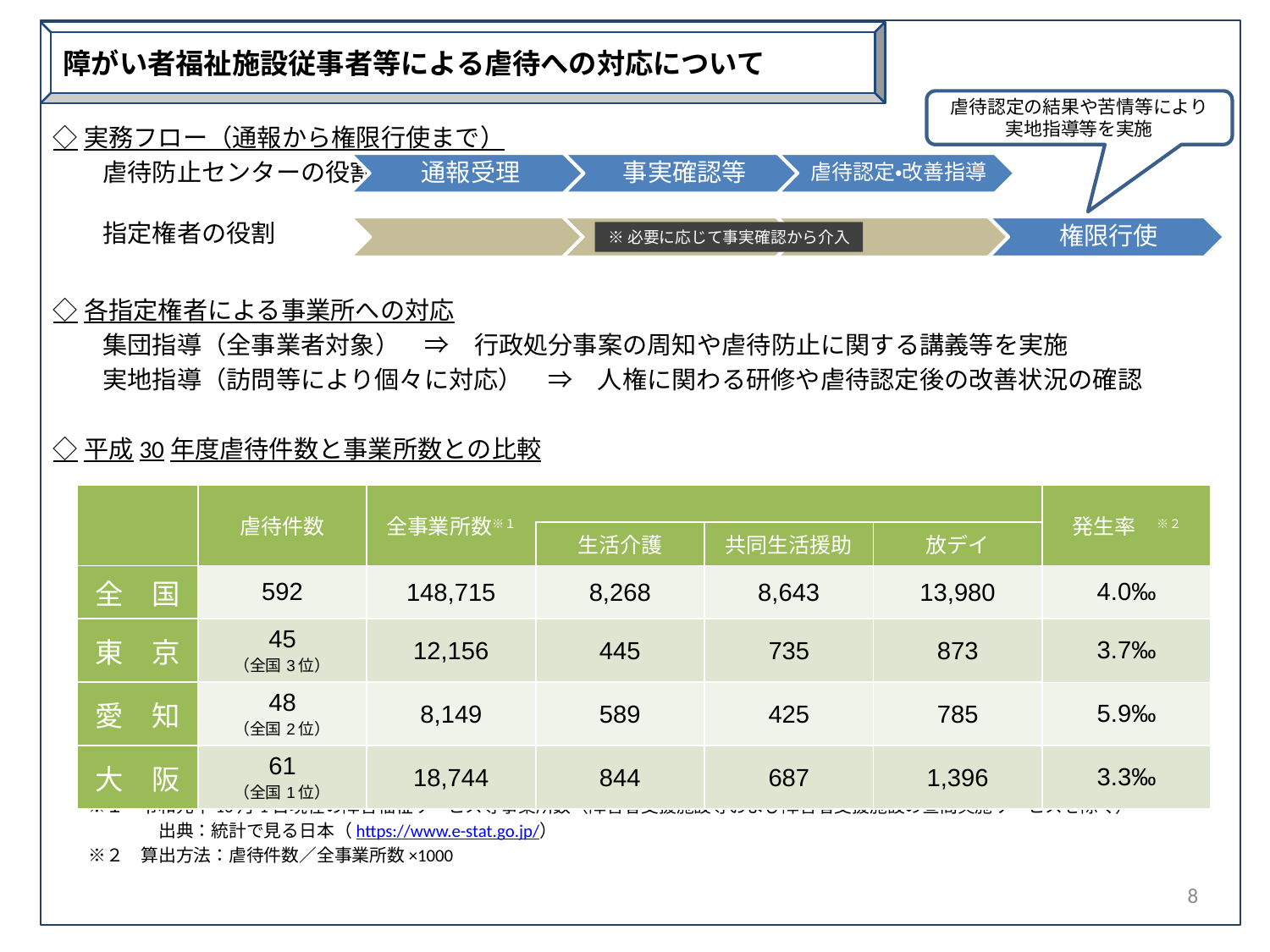

障がい者福祉施設従事者等による虐待への対応について
虐待認定の結果や苦情等により
実地指導等を実施
◇実務フロー（通報から権限行使まで）
　　虐待防止センターの役割：

　　指定権者の役割　　　　　：

◇各指定権者による事業所への対応
　　集団指導（全事業者対象）　⇒　行政処分事案の周知や虐待防止に関する講義等を実施
　　実地指導（訪問等により個々に対応）　⇒　人権に関わる研修や虐待認定後の改善状況の確認

◇平成30年度虐待件数と事業所数との比較

　　※１　令和元年10月1日現在の障害福祉サービス等事業所数（障害者支援施設等および障害者支援施設の昼間実施サービスを除く）
　　　　　　出典：統計で見る日本（https://www.e-stat.go.jp/）
　　※２　算出方法：虐待件数／全事業所数×1000

通報受理
事実確認等
虐待認定・改善指導

権限行使
※必要に応じて事実確認から介入
|  | 虐待件数 | 全事業所数※１ |  |  |  | 発生率　※２ |
| --- | --- | --- | --- | --- | --- | --- |
|  |  |  | 生活介護 | 共同生活援助 | 放デイ |  |
| 全　国 | 592 | 148,715 | 8,268 | 8,643 | 13,980 | 4.0‰ |
| 東　京 | 45 （全国3位） | 12,156 | 445 | 735 | 873 | 3.7‰ |
| 愛　知 | 48 （全国2位） | 8,149 | 589 | 425 | 785 | 5.9‰ |
| 大　阪 | 61 （全国1位） | 18,744 | 844 | 687 | 1,396 | 3.3‰ |
8